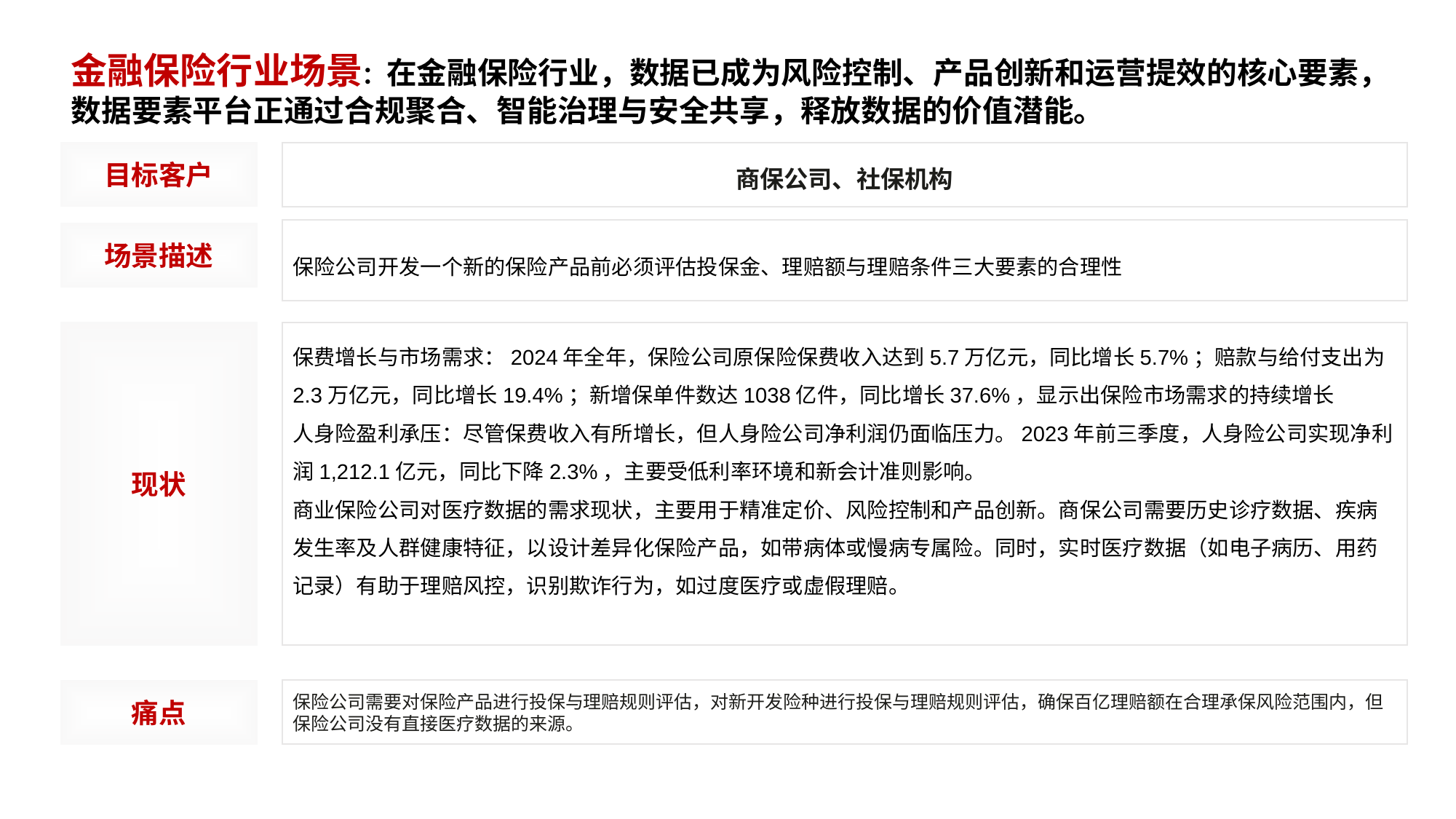

金融保险行业场景：在金融保险行业，数据已成为风险控制、产品创新和运营提效的核心要素，数据要素平台正通过合规聚合、智能治理与安全共享，释放数据的价值潜能。
目标客户
商保公司、社保机构
保险公司开发一个新的保险产品前必须评估投保金、理赔额与理赔条件三大要素的合理性
场景描述
现状
保费增长与市场需求：2024年全年，保险公司原保险保费收入达到5.7万亿元，同比增长5.7%；赔款与给付支出为2.3万亿元，同比增长19.4%；新增保单件数达1038亿件，同比增长37.6%，显示出保险市场需求的持续增长
人身险盈利承压：尽管保费收入有所增长，但人身险公司净利润仍面临压力。2023年前三季度，人身险公司实现净利润1,212.1亿元，同比下降2.3%，主要受低利率环境和新会计准则影响。
商业保险公司对医疗数据的需求现状，主要用于精准定价、风险控制和产品创新。商保公司需要历史诊疗数据、疾病发生率及人群健康特征，以设计差异化保险产品，如带病体或慢病专属险。同时，实时医疗数据（如电子病历、用药记录）有助于理赔风控，识别欺诈行为，如过度医疗或虚假理赔。

痛点
保险公司需要对保险产品进行投保与理赔规则评估，对新开发险种进行投保与理赔规则评估，确保百亿理赔额在合理承保风险范围内，但保险公司没有直接医疗数据的来源。